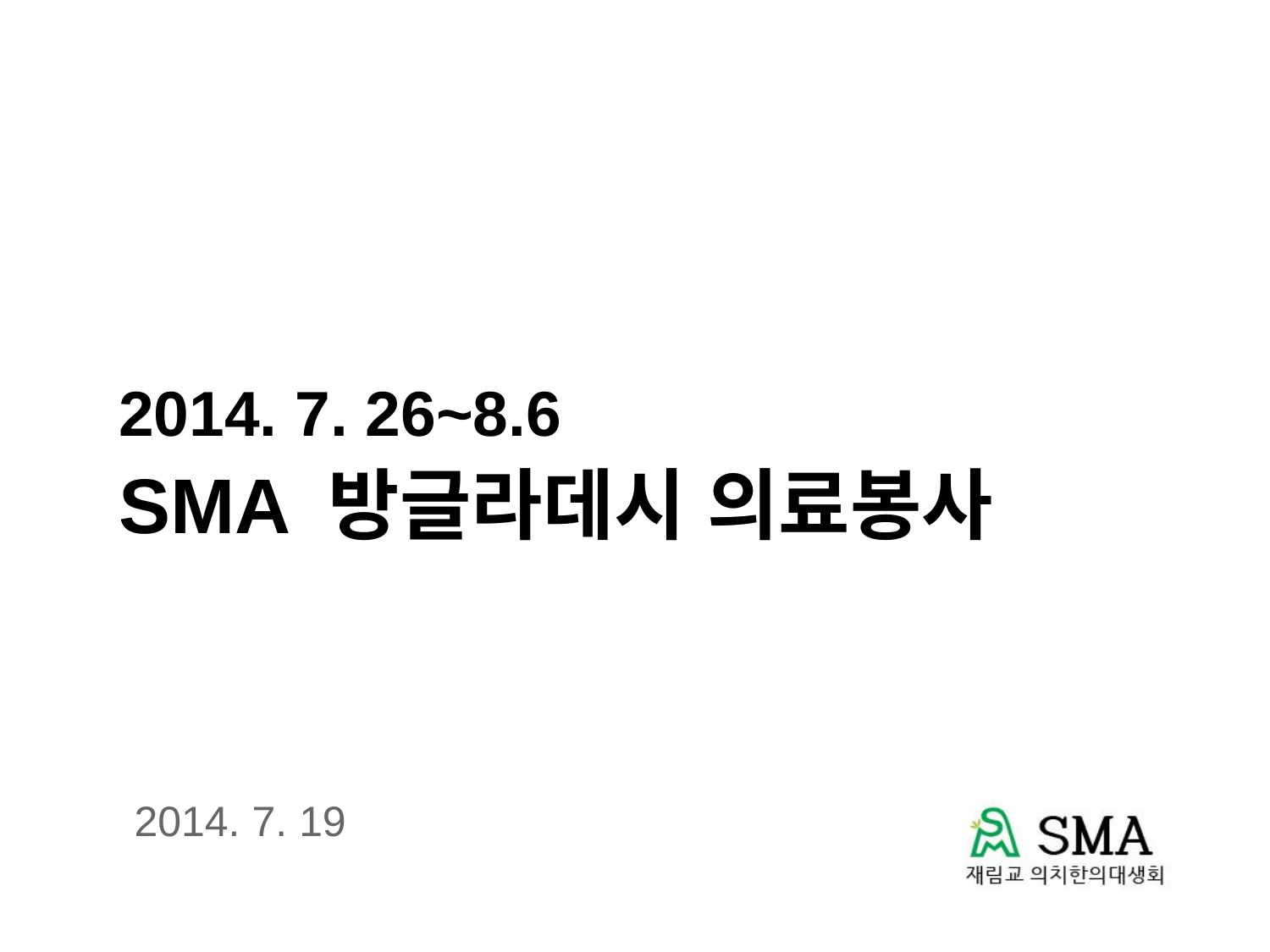

# 2014. 7. 26~8.6
SMA 방글라데시 의료봉사
2014. 7. 19